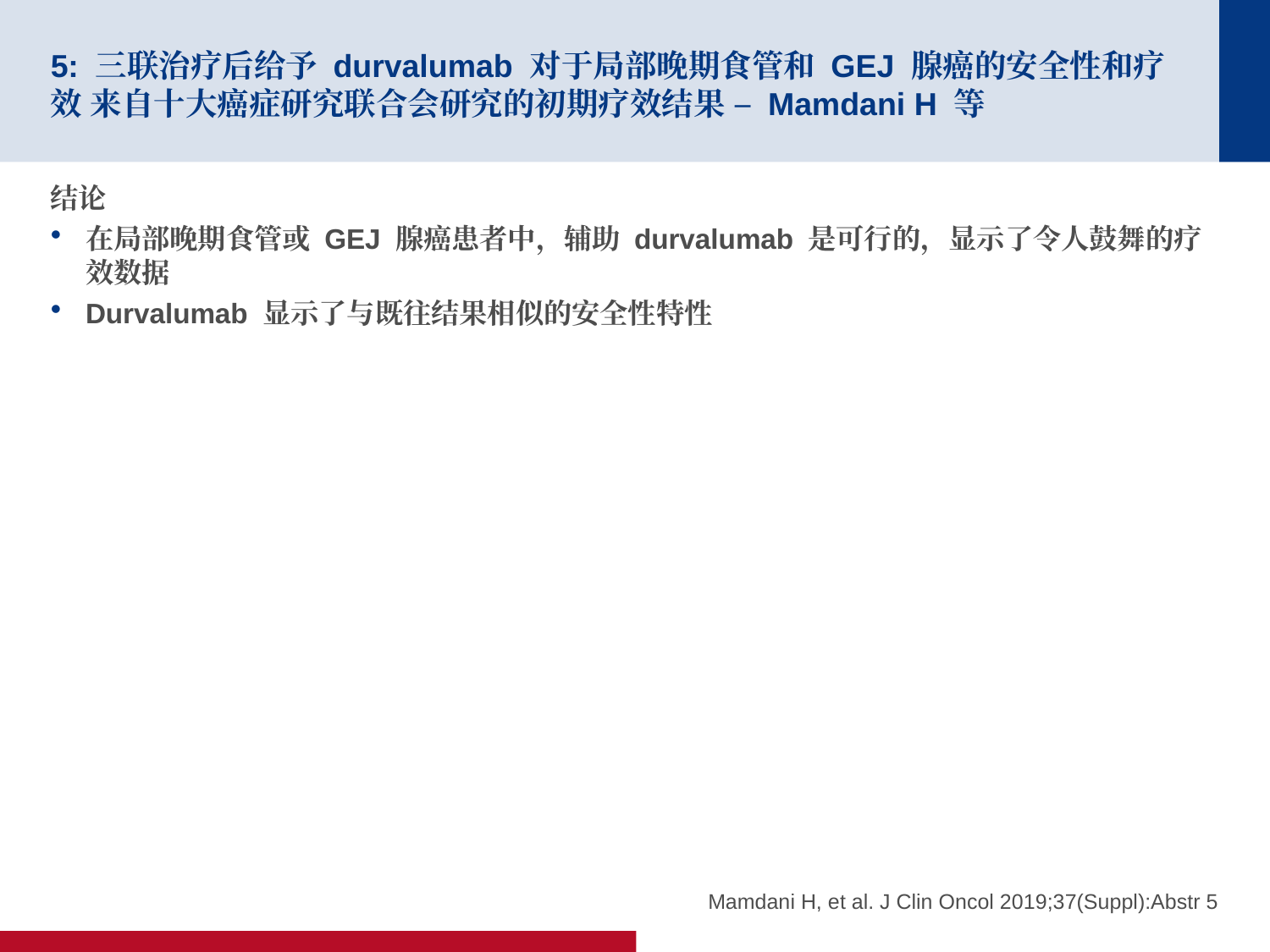

# 5: 三联治疗后给予 durvalumab 对于局部晚期食管和 GEJ 腺癌的安全性和疗效 来自十大癌症研究联合会研究的初期疗效结果 – Mamdani H 等
结论
在局部晚期食管或 GEJ 腺癌患者中，辅助 durvalumab 是可行的，显示了令人鼓舞的疗效数据
Durvalumab 显示了与既往结果相似的安全性特性

Mamdani H, et al. J Clin Oncol 2019;37(Suppl):Abstr 5